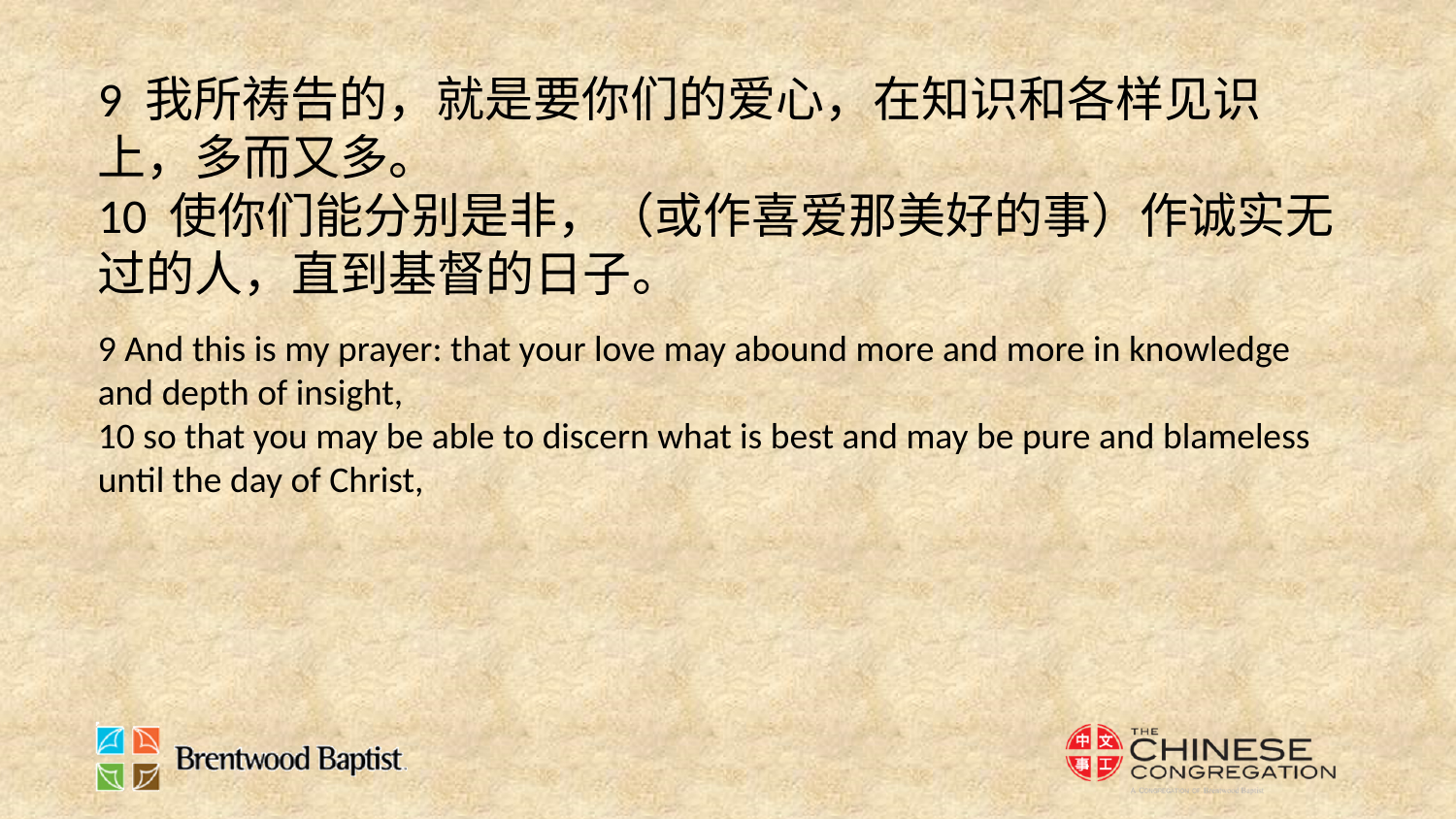

9 我所祷告的，就是要你们的爱心，在知识和各样见识上，多而又多。
10 使你们能分别是非，（或作喜爱那美好的事）作诚实无过的人，直到基督的日子。

9 And this is my prayer: that your love may abound more and more in knowledge and depth of insight,
10 so that you may be able to discern what is best and may be pure and blameless until the day of Christ,